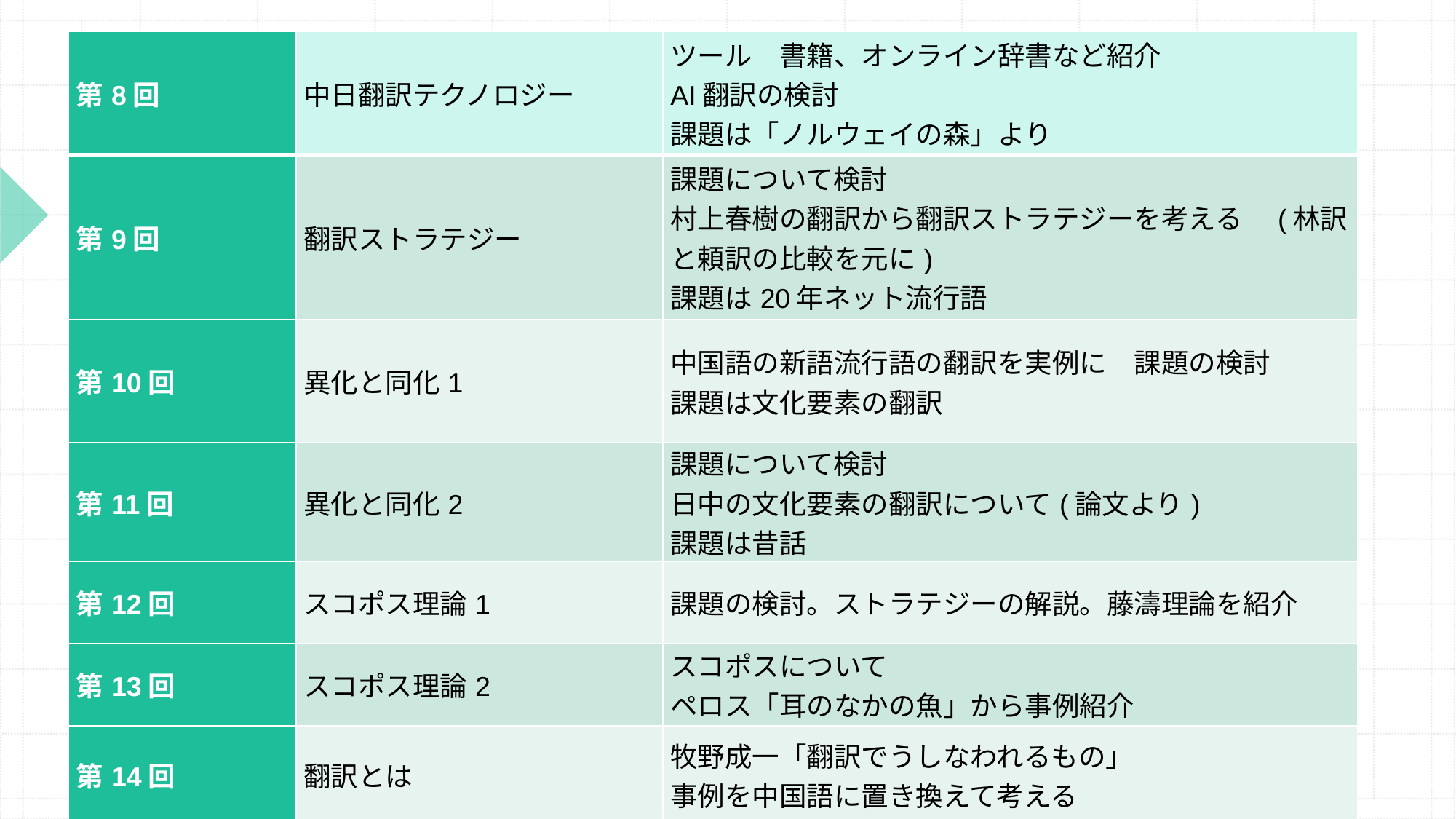

| 第8回 | 中日翻訳テクノロジー | ツール　書籍、オンライン辞書など紹介 AI翻訳の検討 課題は「ノルウェイの森」より |
| --- | --- | --- |
| 第9回 | 翻訳ストラテジー | 課題について検討 村上春樹の翻訳から翻訳ストラテジーを考える　(林訳と頼訳の比較を元に) 課題は20年ネット流行語 |
| 第10回 | 異化と同化1 | 中国語の新語流行語の翻訳を実例に　課題の検討 課題は文化要素の翻訳 |
| 第11回 | 異化と同化2 | 課題について検討 日中の文化要素の翻訳について(論文より) 課題は昔話 |
| 第12回 | スコポス理論1 | 課題の検討。ストラテジーの解説。藤濤理論を紹介 |
| 第13回 | スコポス理論2 | スコポスについて ペロス「耳のなかの魚」から事例紹介 |
| 第14回 | 翻訳とは | 牧野成一「翻訳でうしなわれるもの」 事例を中国語に置き換えて考える |